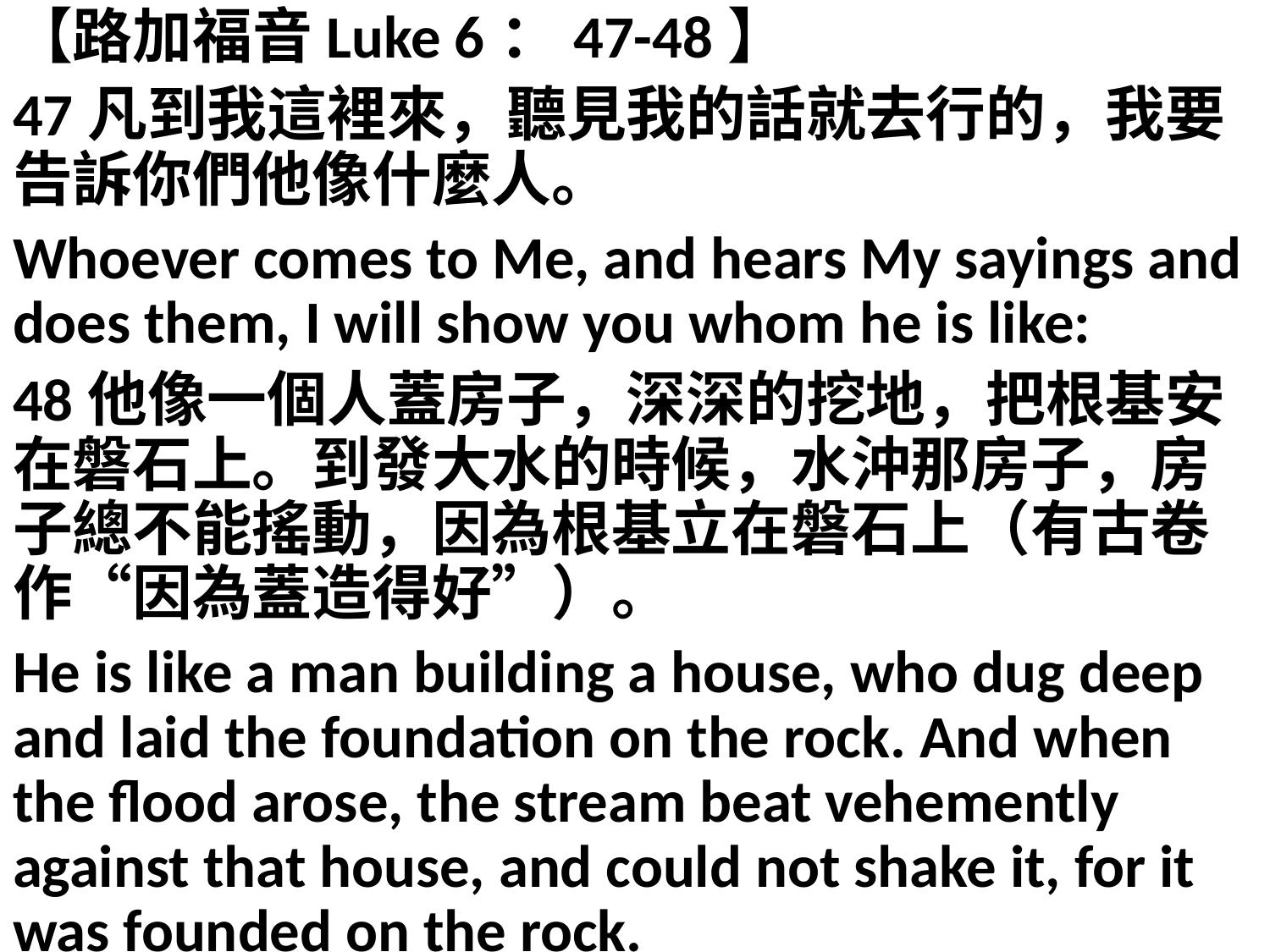

【路加福音Luke 6：47-48】
47凡到我這裡來，聽見我的話就去行的，我要告訴你們他像什麼人。
Whoever comes to Me, and hears My sayings and does them, I will show you whom he is like:
48他像一個人蓋房子，深深的挖地，把根基安在磐石上。到發大水的時候，水沖那房子，房子總不能搖動，因為根基立在磐石上（有古卷作“因為蓋造得好”）。
He is like a man building a house, who dug deep and laid the foundation on the rock. And when the flood arose, the stream beat vehemently against that house, and could not shake it, for it was founded on the rock.